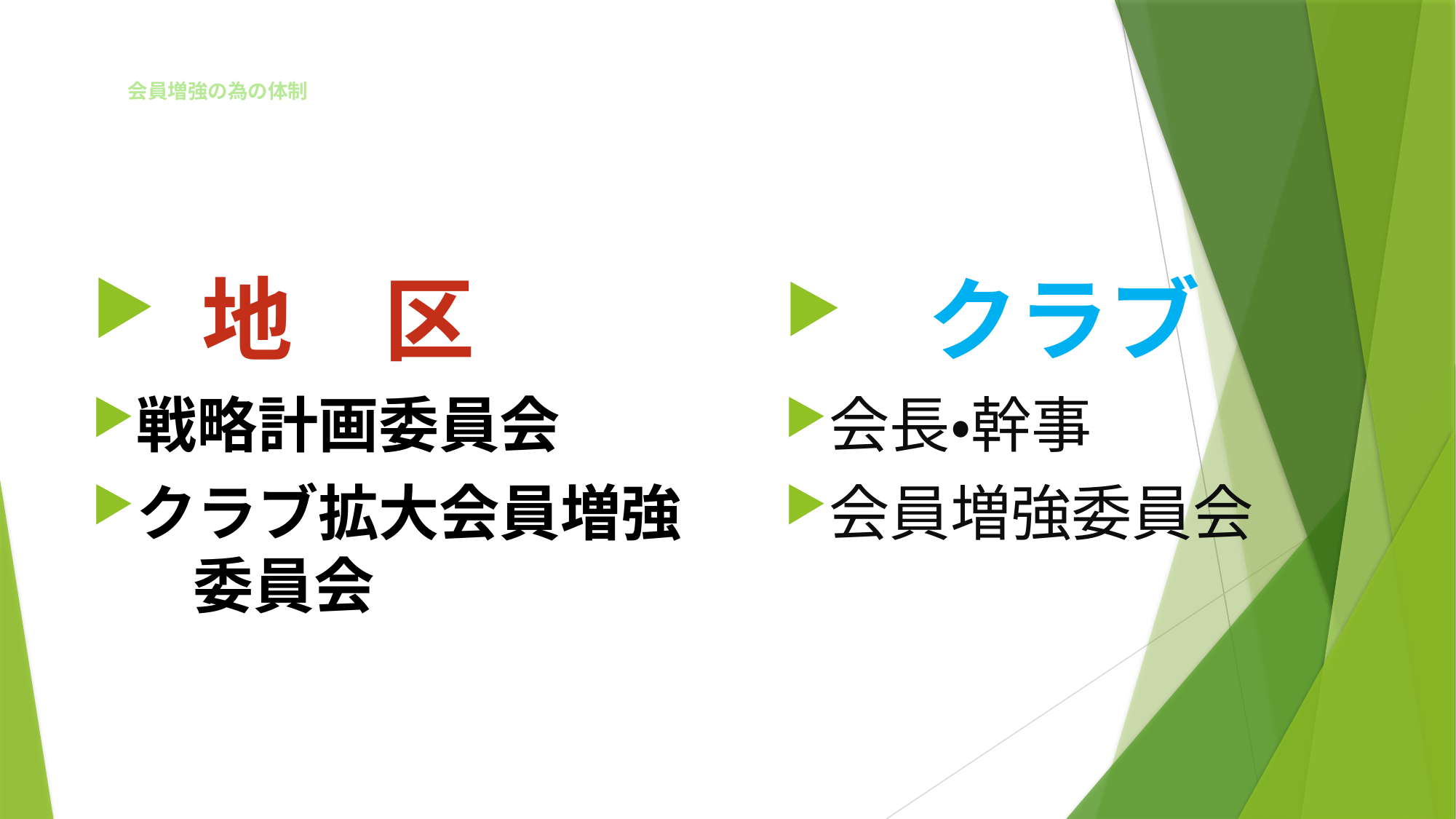

# 会員増強の為の体制
 地　区
戦略計画委員会
クラブ拡大会員増強　委員会

　クラブ
会長・幹事
会員増強委員会